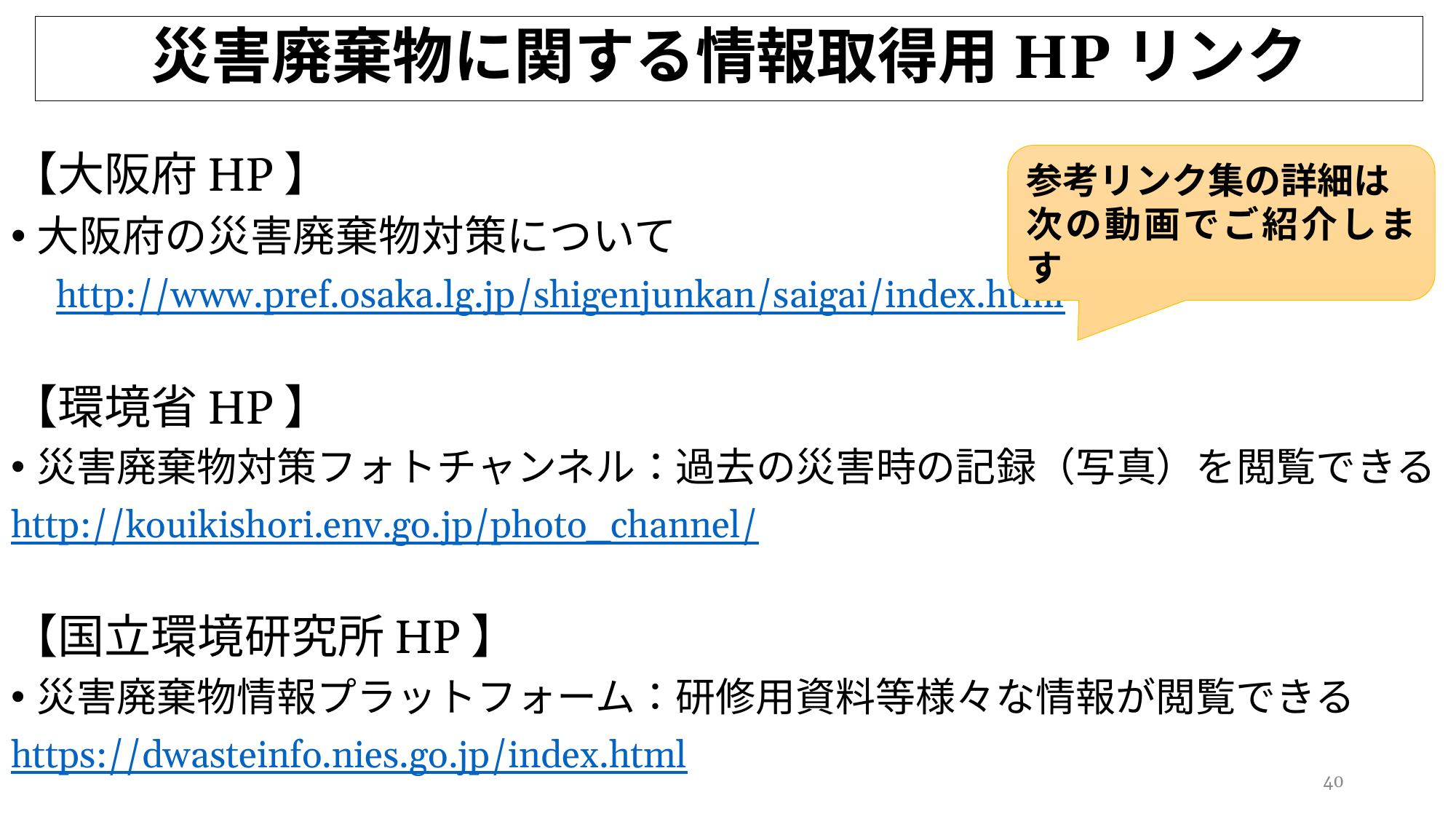

# 災害廃棄物に関する情報取得用HPリンク
【大阪府HP】
大阪府の災害廃棄物対策について
　http://www.pref.osaka.lg.jp/shigenjunkan/saigai/index.html

【環境省HP】
災害廃棄物対策フォトチャンネル：過去の災害時の記録（写真）を閲覧できる
http://kouikishori.env.go.jp/photo_channel/

【国立環境研究所HP】
災害廃棄物情報プラットフォーム：研修用資料等様々な情報が閲覧できる
https://dwasteinfo.nies.go.jp/index.html
参考リンク集の詳細は
次の動画でご紹介します
40